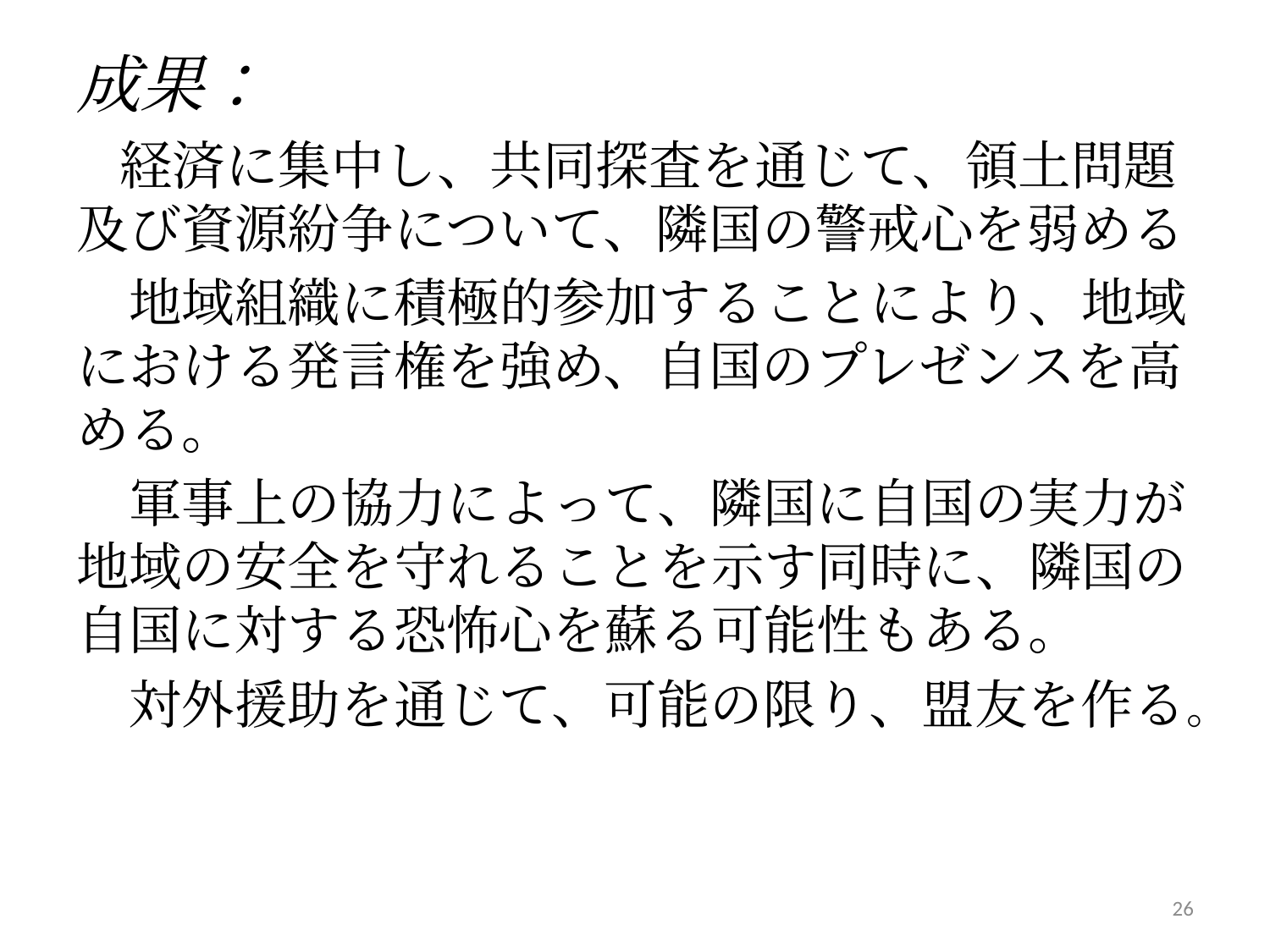

#
成果：
　経済に集中し、共同探査を通じて、領土問題及び資源紛争について、隣国の警戒心を弱める
　地域組織に積極的参加することにより、地域における発言権を強め、自国のプレゼンスを高める。
　軍事上の協力によって、隣国に自国の実力が地域の安全を守れることを示す同時に、隣国の自国に対する恐怖心を蘇る可能性もある。
　対外援助を通じて、可能の限り、盟友を作る。
26